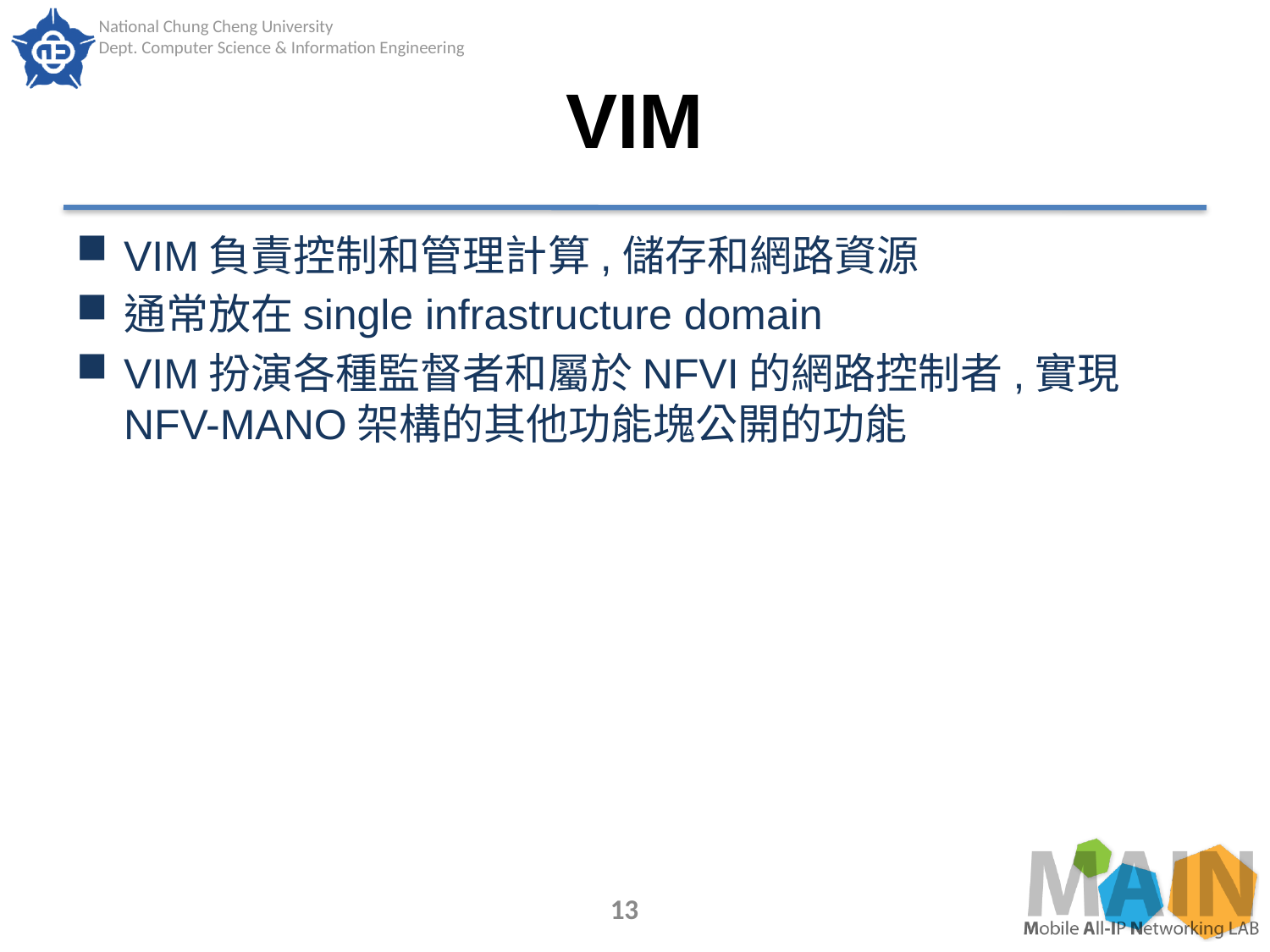

# VIM
VIM負責控制和管理計算,儲存和網路資源
通常放在single infrastructure domain
VIM扮演各種監督者和屬於NFVI的網路控制者,實現NFV-MANO架構的其他功能塊公開的功能

13